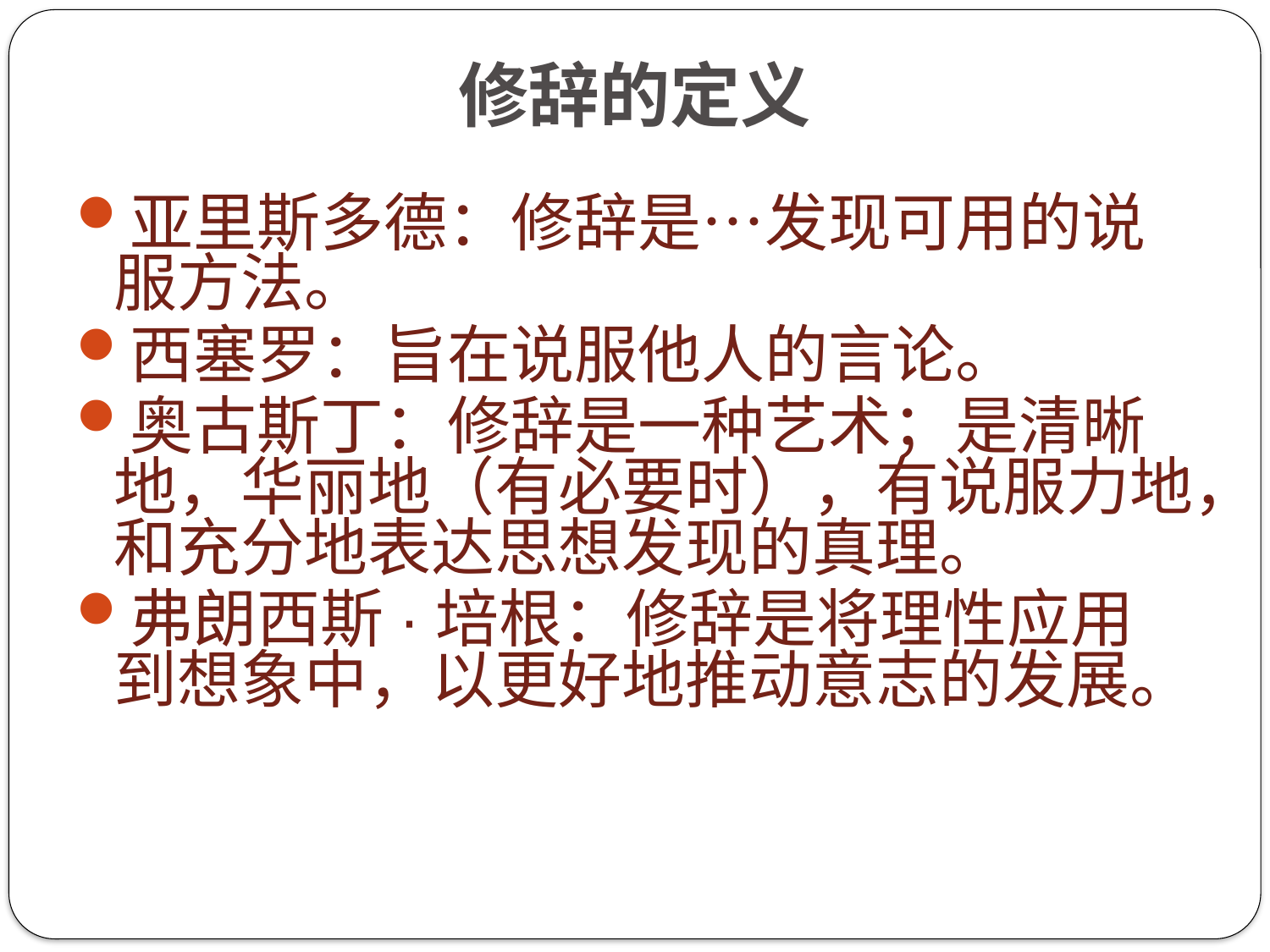

# 修辞的定义
亚里斯多德：修辞是…发现可用的说服方法。
西塞罗：旨在说服他人的言论。
奥古斯丁：修辞是一种艺术；是清晰地，华丽地（有必要时），有说服力地，和充分地表达思想发现的真理。
弗朗西斯·培根：修辞是将理性应用到想象中，以更好地推动意志的发展。